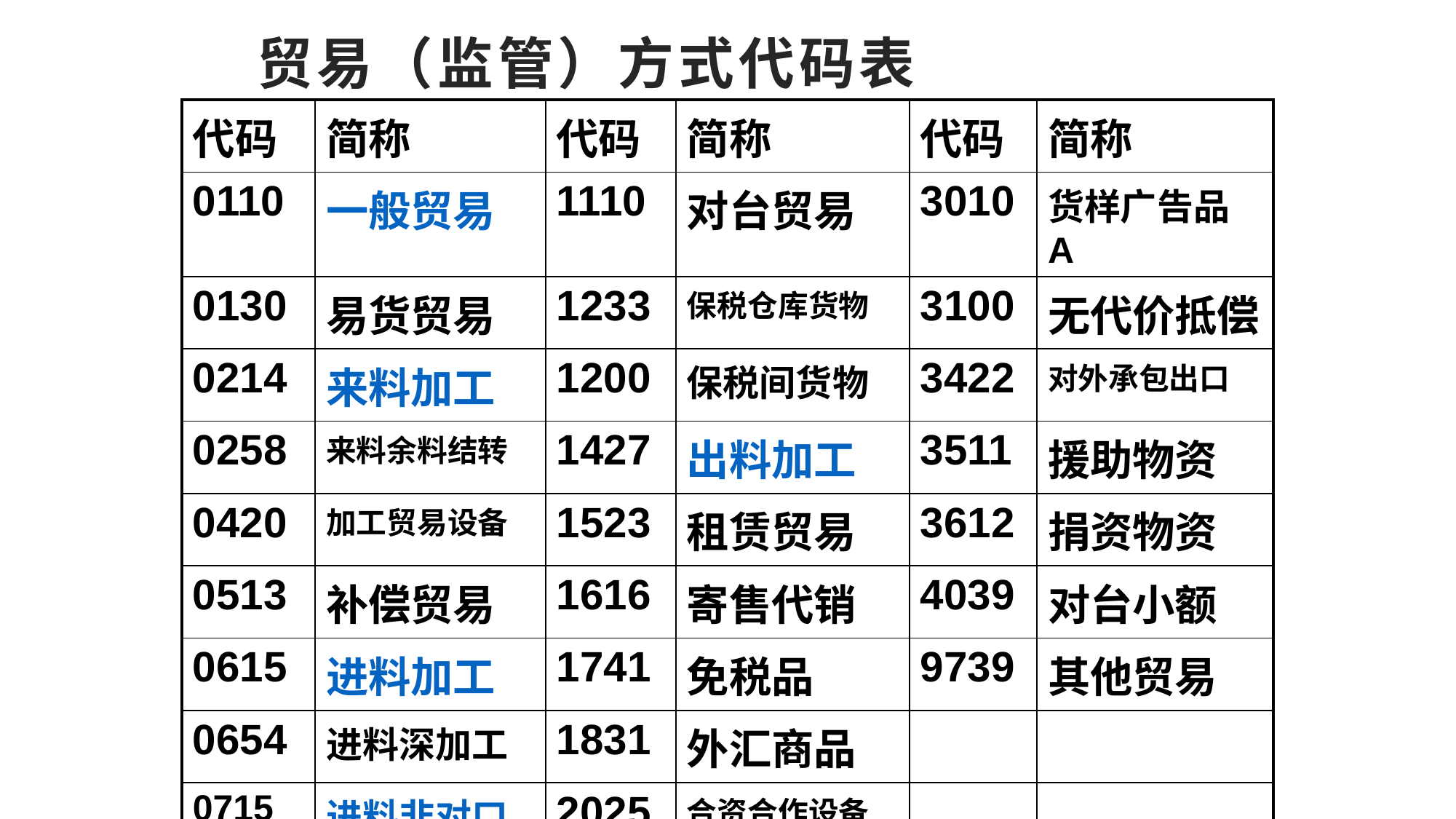

# 贸易（监管）方式代码表
| 代码 | 简称 | 代码 | 简称 | 代码 | 简称 |
| --- | --- | --- | --- | --- | --- |
| 0110 | 一般贸易 | 1110 | 对台贸易 | 3010 | 货样广告品A |
| 0130 | 易货贸易 | 1233 | 保税仓库货物 | 3100 | 无代价抵偿 |
| 0214 | 来料加工 | 1200 | 保税间货物 | 3422 | 对外承包出口 |
| 0258 | 来料余料结转 | 1427 | 出料加工 | 3511 | 援助物资 |
| 0420 | 加工贸易设备 | 1523 | 租赁贸易 | 3612 | 捐资物资 |
| 0513 | 补偿贸易 | 1616 | 寄售代销 | 4039 | 对台小额 |
| 0615 | 进料加工 | 1741 | 免税品 | 9739 | 其他贸易 |
| 0654 | 进料深加工 | 1831 | 外汇商品 |  |  |
| 0715 | 进料非对口 | 2025 | 合资合作设备 |  |  |
| 0815 | 低值辅料 | 2225 | 外资设备物品 |  |  |